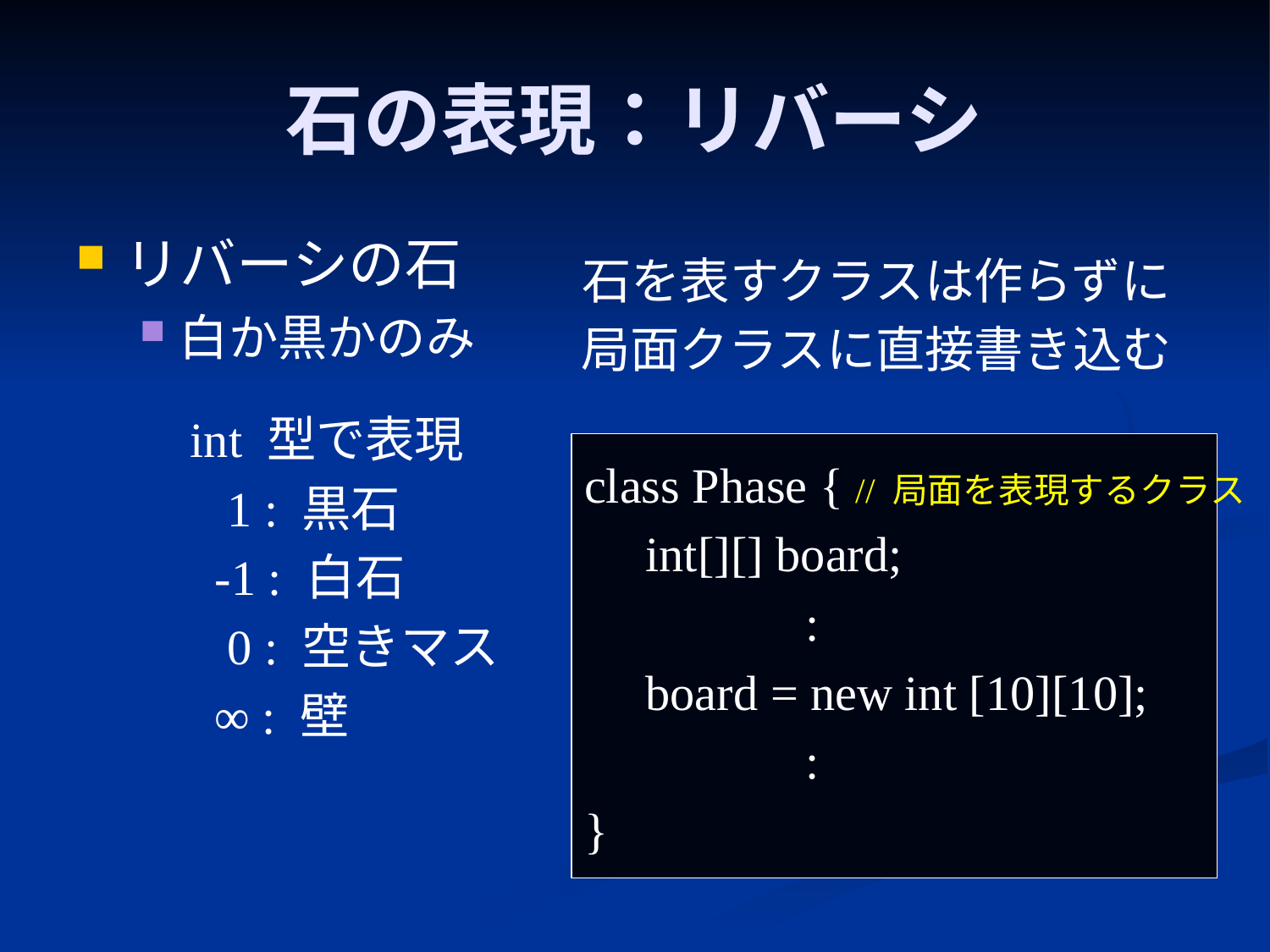

# 石の表現：リバーシ
リバーシの石
白か黒かのみ
石を表すクラスは作らずに
局面クラスに直接書き込む
int 型で表現
   1 : 黒石
  -1 : 白石
   0 : 空きマス
  ∞ : 壁
class Phase { // 局面を表現するクラス
     int[][] board;
                  :
     board = new int [10][10];
                  :
}